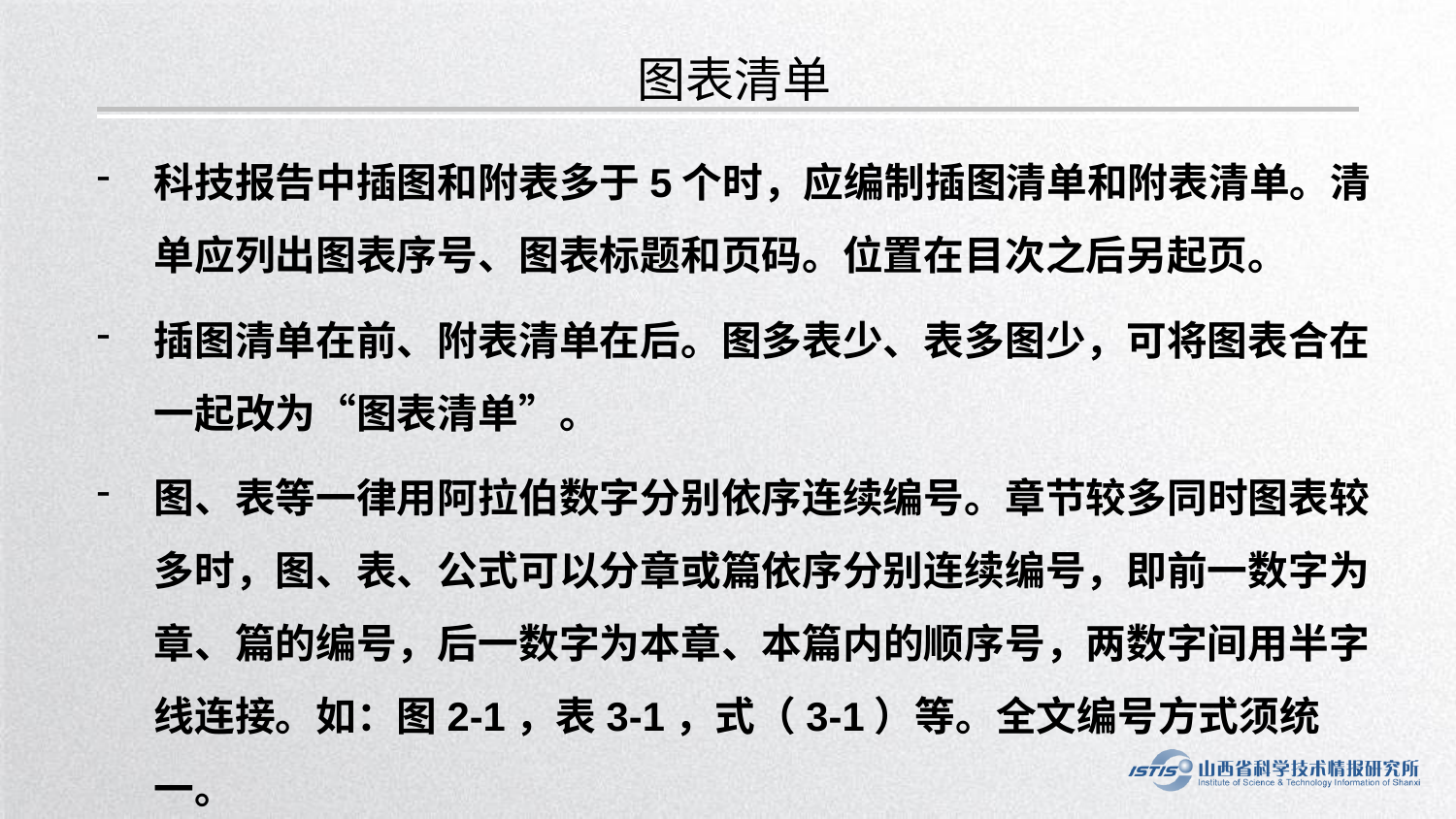

图表清单
科技报告中插图和附表多于5个时，应编制插图清单和附表清单。清单应列出图表序号、图表标题和页码。位置在目次之后另起页。
插图清单在前、附表清单在后。图多表少、表多图少，可将图表合在一起改为“图表清单”。
图、表等一律用阿拉伯数字分别依序连续编号。章节较多同时图表较多时，图、表、公式可以分章或篇依序分别连续编号，即前一数字为章、篇的编号，后一数字为本章、本篇内的顺序号，两数字间用半字线连接。如：图2-1，表3-1，式（3-1）等。全文编号方式须统一。